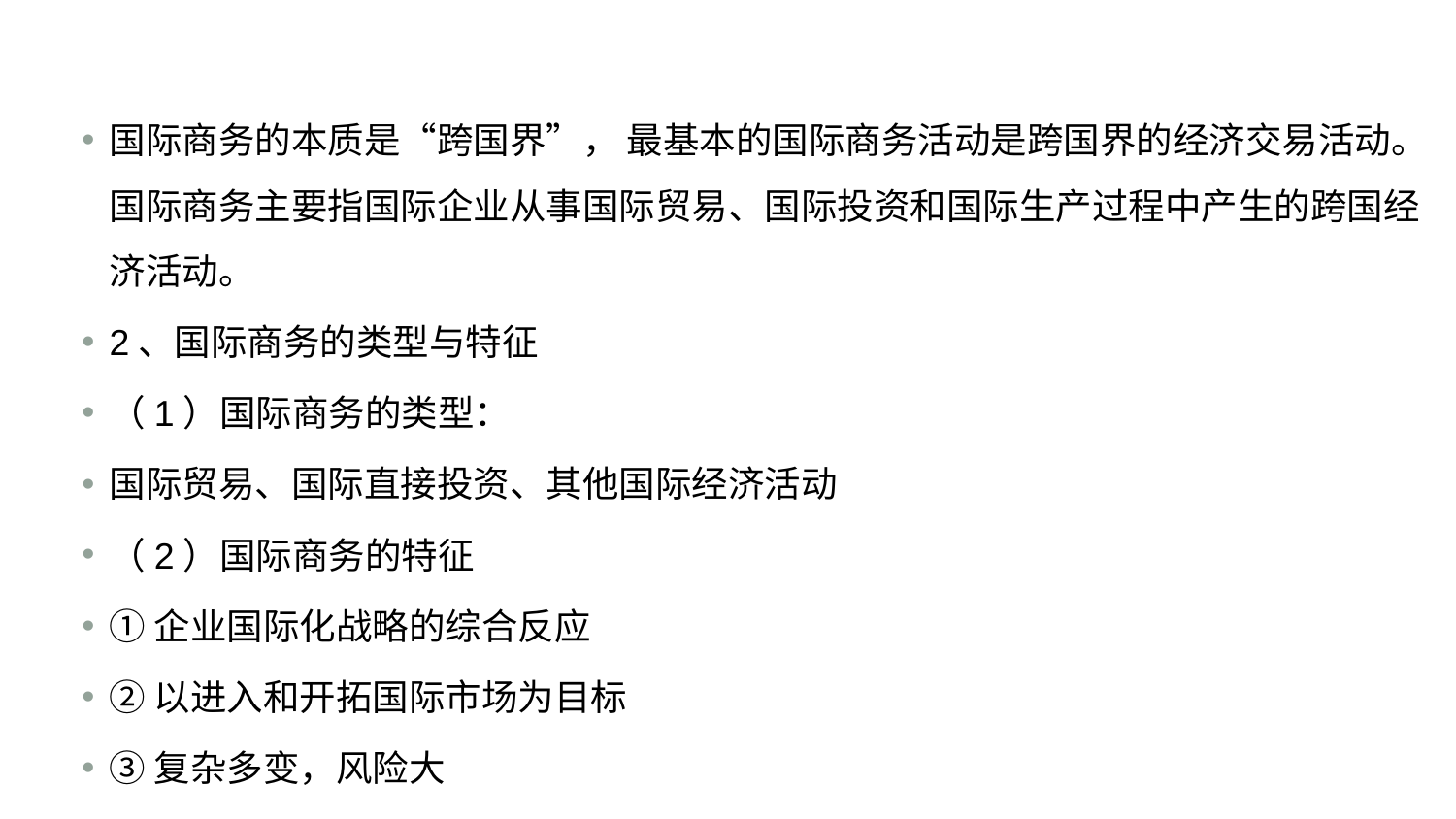

#
国际商务的本质是“跨国界”， 最基本的国际商务活动是跨国界的经济交易活动。国际商务主要指国际企业从事国际贸易、国际投资和国际生产过程中产生的跨国经济活动。
2、国际商务的类型与特征
（1）国际商务的类型：
国际贸易、国际直接投资、其他国际经济活动
（2）国际商务的特征
①企业国际化战略的综合反应
②以进入和开拓国际市场为目标
③复杂多变，风险大